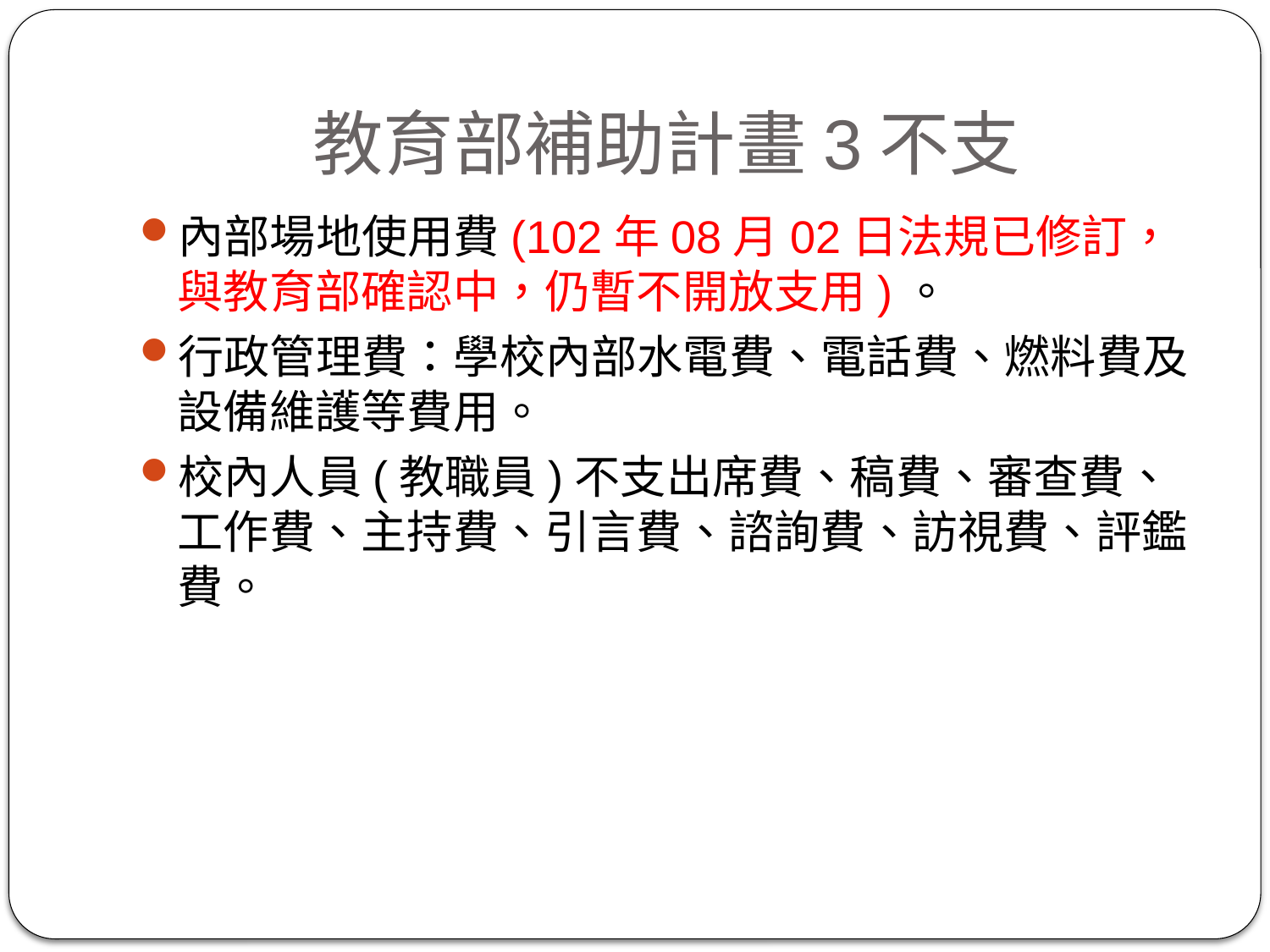

# 教育部補助計畫3不支
內部場地使用費(102年08月02日法規已修訂，與教育部確認中，仍暫不開放支用)。
行政管理費：學校內部水電費、電話費、燃料費及設備維護等費用。
校內人員(教職員)不支出席費、稿費、審查費、工作費、主持費、引言費、諮詢費、訪視費、評鑑費。